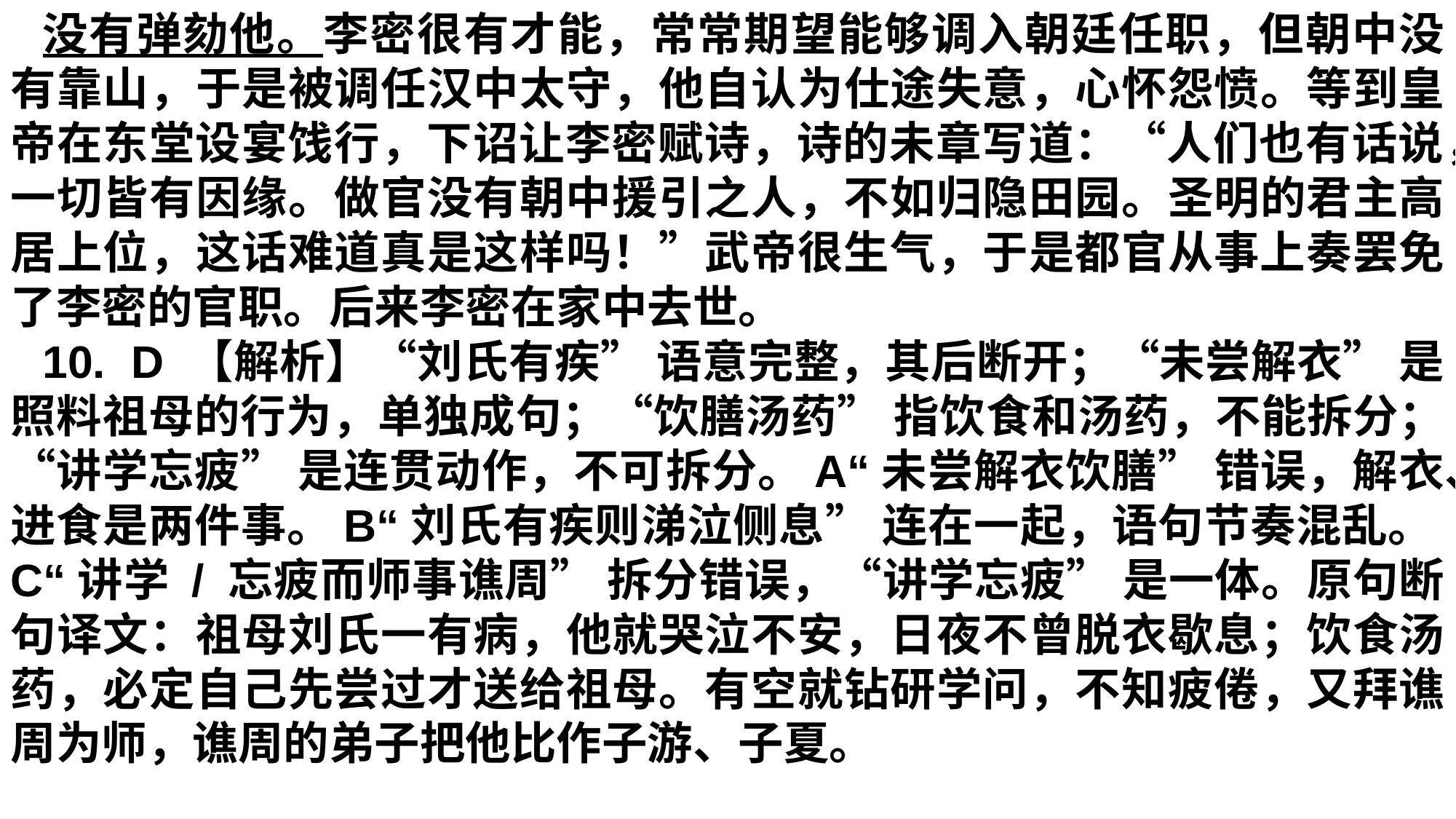

没有弹劾他。李密很有才能，常常期望能够调入朝廷任职，但朝中没有靠山，于是被调任汉中太守，他自认为仕途失意，心怀怨愤。等到皇帝在东堂设宴饯行，下诏让李密赋诗，诗的未章写道：“人们也有话说，一切皆有因缘。做官没有朝中援引之人，不如归隐田园。圣明的君主高居上位，这话难道真是这样吗！”武帝很生气，于是都官从事上奏罢免了李密的官职。后来李密在家中去世。
10.  D 【解析】“刘氏有疾” 语意完整，其后断开；“未尝解衣” 是照料祖母的行为，单独成句；“饮膳汤药” 指饮食和汤药，不能拆分；“讲学忘疲” 是连贯动作，不可拆分。A“未尝解衣饮膳” 错误，解衣、进食是两件事。B“刘氏有疾则涕泣侧息” 连在一起，语句节奏混乱。C“讲学 / 忘疲而师事谯周” 拆分错误，“讲学忘疲” 是一体。原句断句译文：祖母刘氏一有病，他就哭泣不安，日夜不曾脱衣歇息；饮食汤药，必定自己先尝过才送给祖母。有空就钻研学问，不知疲倦，又拜谯周为师，谯周的弟子把他比作子游、子夏。